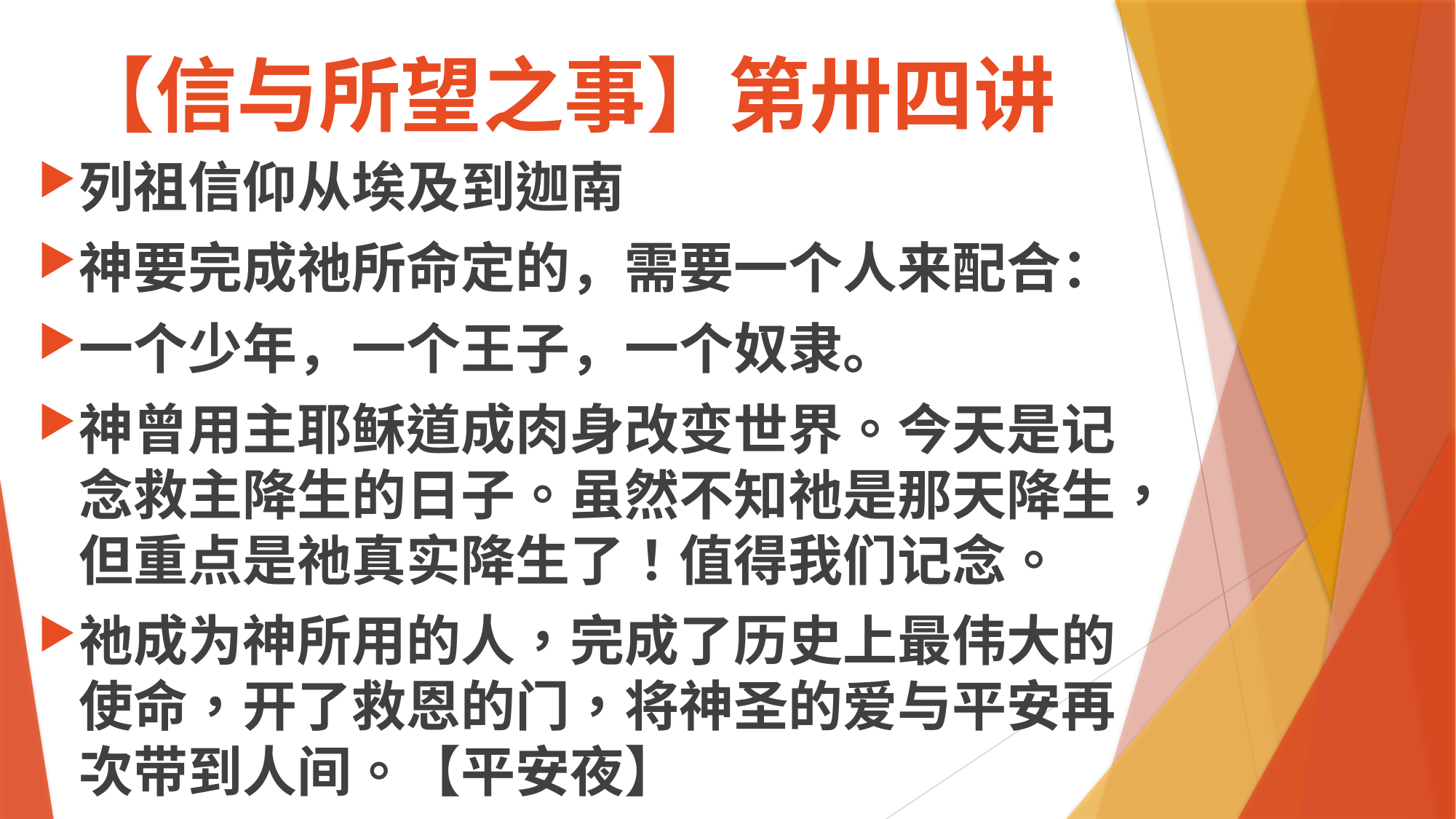

# 【信与所望之事】第卅四讲
列祖信仰从埃及到迦南
神要完成祂所命定的，需要一个人来配合：
一个少年，一个王子，一个奴隶。
神曾用主耶稣道成肉身改变世界。今天是记念救主降生的日子。虽然不知祂是那天降生，但重点是祂真实降生了！值得我们记念。
祂成为神所用的人，完成了历史上最伟大的使命，开了救恩的门，将神圣的爱与平安再次带到人间。【平安夜】